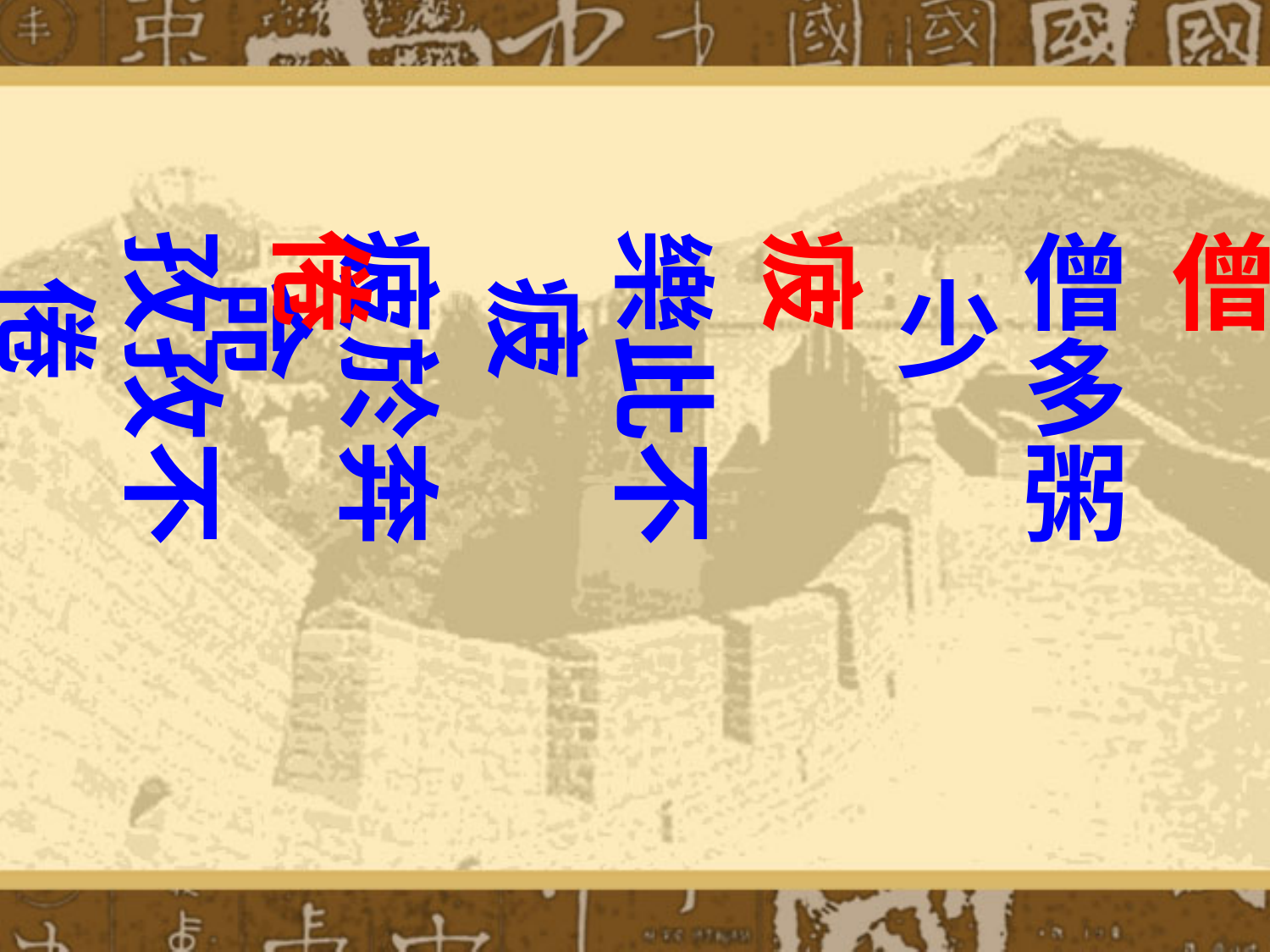

倦
孜孜不倦
疲
樂此不疲
疲於奔命
僧
僧多粥少